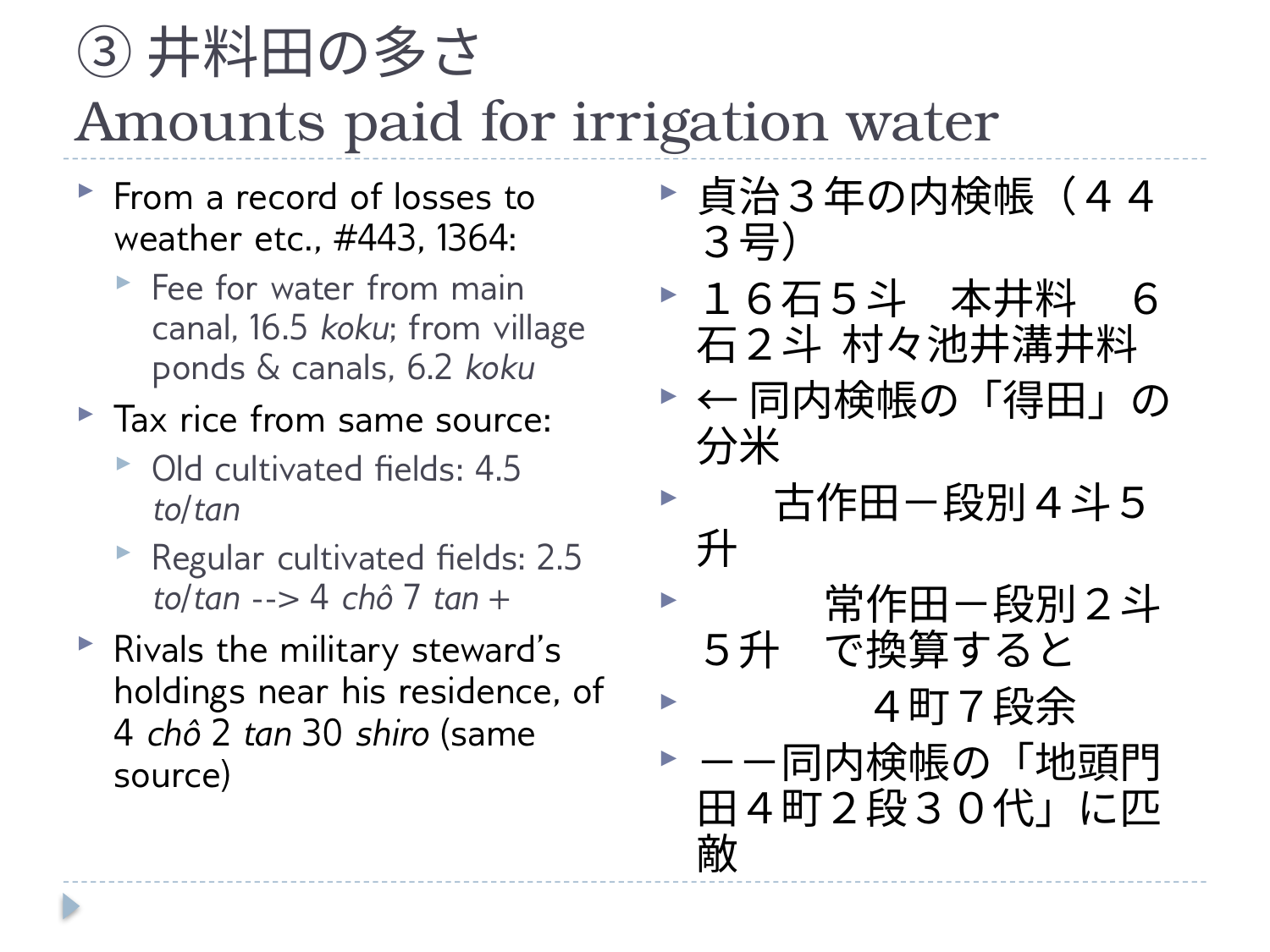

# ③井料田の多さ Amounts paid for irrigation water
From a record of losses to weather etc., #443, 1364:
Fee for water from main canal, 16.5 koku; from village ponds & canals, 6.2 koku
Tax rice from same source:
Old cultivated fields: 4.5 to/tan
Regular cultivated fields: 2.5 to/tan --> 4 chô 7 tan +
Rivals the military steward’s holdings near his residence, of 4 chô 2 tan 30 shiro (same source)
貞治３年の内検帳（４４３号）
１６石５斗　本井料     ６石２斗  村々池井溝井料
←同内検帳の「得田」の分米
       古作田－段別４斗５升
　　　常作田－段別２斗５升　で換算すると
　　　　４町７段余
－－同内検帳の「地頭門田４町２段３０代」に匹敵